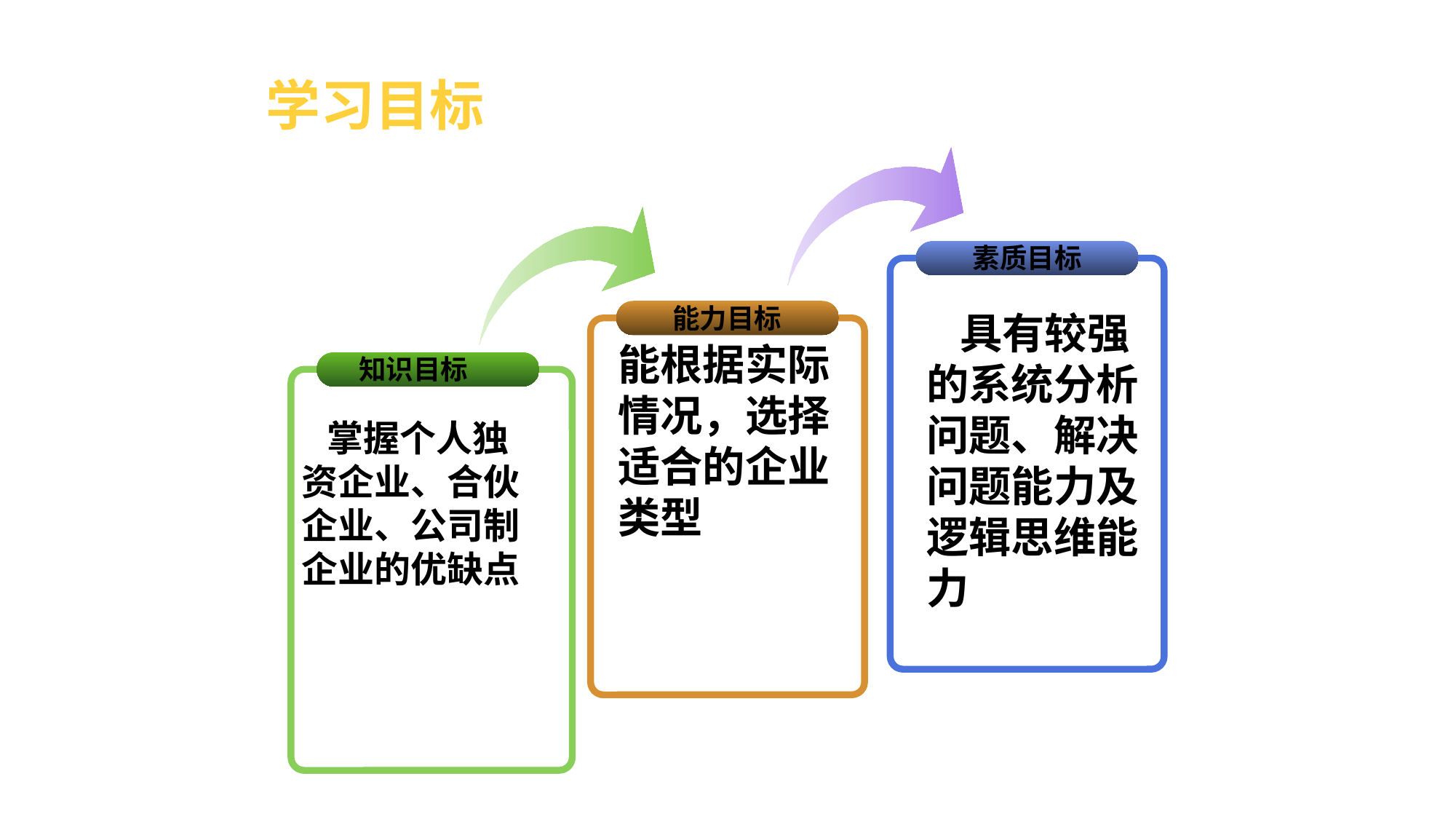

# 学习目标

素质目标

能力目标

   具有较强的系统分析问题、解决问题能力及逻辑思维能力

能根据实际情况，选择适合的企业类型
知识目标

  掌握个人独资企业、合伙企业、公司制企业的优缺点